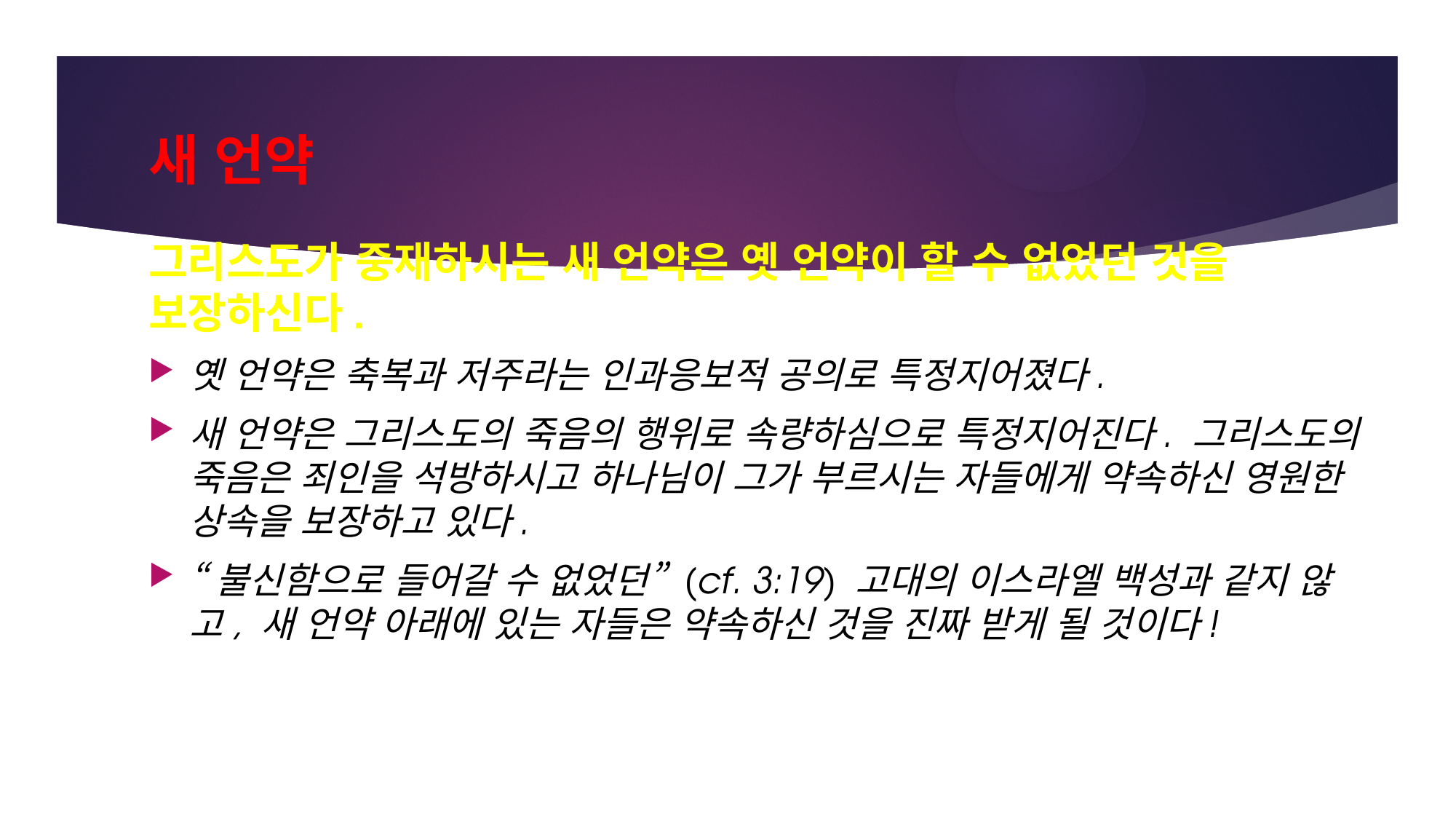

# 새 언약
그리스도가 중재하시는 새 언약은 옛 언약이 할 수 없었던 것을 보장하신다.
옛 언약은 축복과 저주라는 인과응보적 공의로 특정지어졌다.
새 언약은 그리스도의 죽음의 행위로 속량하심으로 특정지어진다. 그리스도의 죽음은 죄인을 석방하시고 하나님이 그가 부르시는 자들에게 약속하신 영원한 상속을 보장하고 있다.
“불신함으로 들어갈 수 없었던” (cf. 3:19) 고대의 이스라엘 백성과 같지 않고, 새 언약 아래에 있는 자들은 약속하신 것을 진짜 받게 될 것이다!